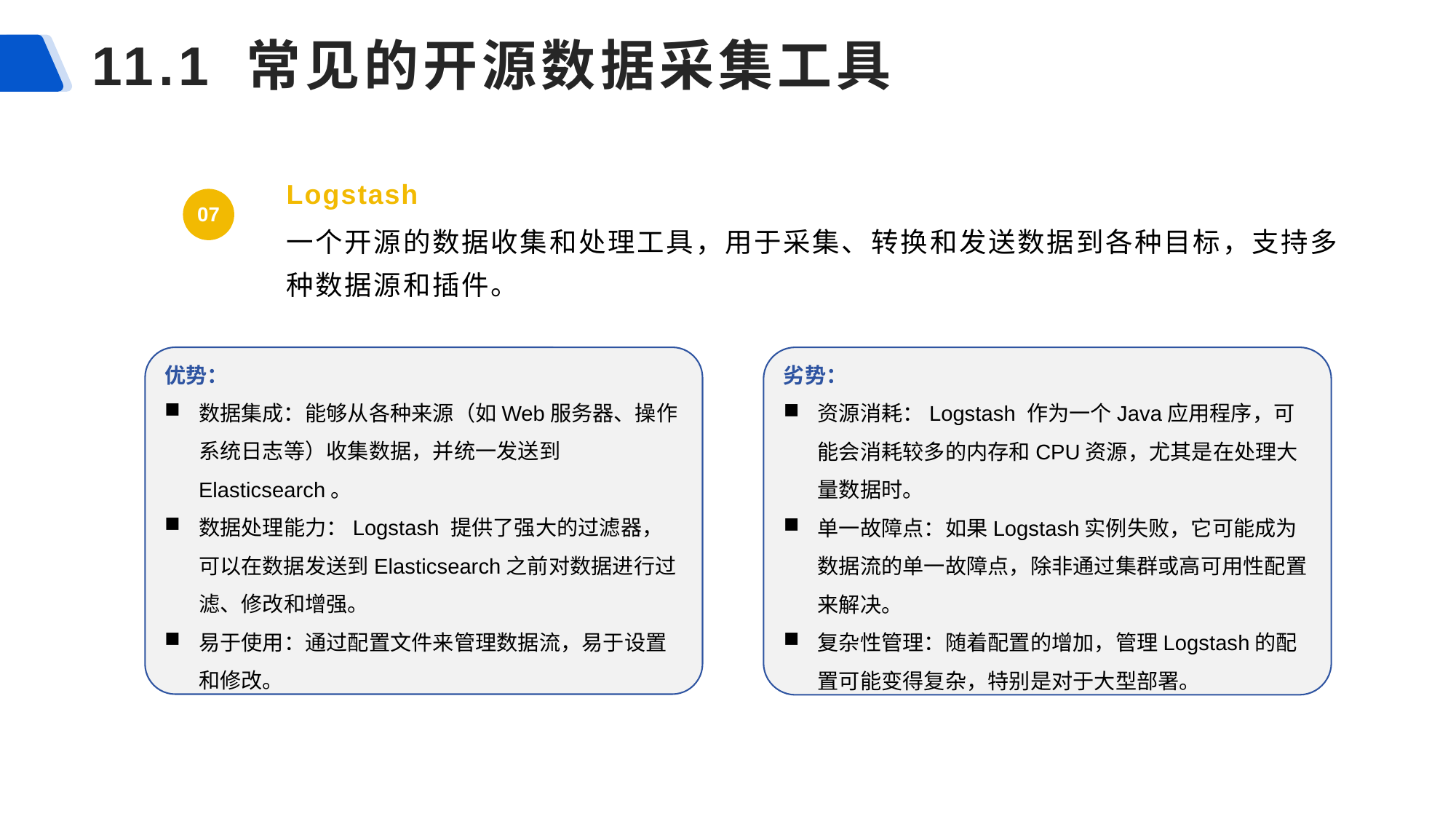

# 11.1 常见的开源数据采集工具
Logstash

07
一个开源的数据收集和处理工具，用于采集、转换和发送数据到各种目标，支持多种数据源和插件。
优势：
数据集成：能够从各种来源（如Web服务器、操作系统日志等）收集数据，并统一发送到Elasticsearch。
数据处理能力：Logstash 提供了强大的过滤器，可以在数据发送到Elasticsearch之前对数据进行过滤、修改和增强。
易于使用：通过配置文件来管理数据流，易于设置和修改。
劣势：
资源消耗：Logstash 作为一个Java应用程序，可能会消耗较多的内存和CPU资源，尤其是在处理大量数据时。
单一故障点：如果Logstash实例失败，它可能成为数据流的单一故障点，除非通过集群或高可用性配置来解决。
复杂性管理：随着配置的增加，管理Logstash的配置可能变得复杂，特别是对于大型部署。